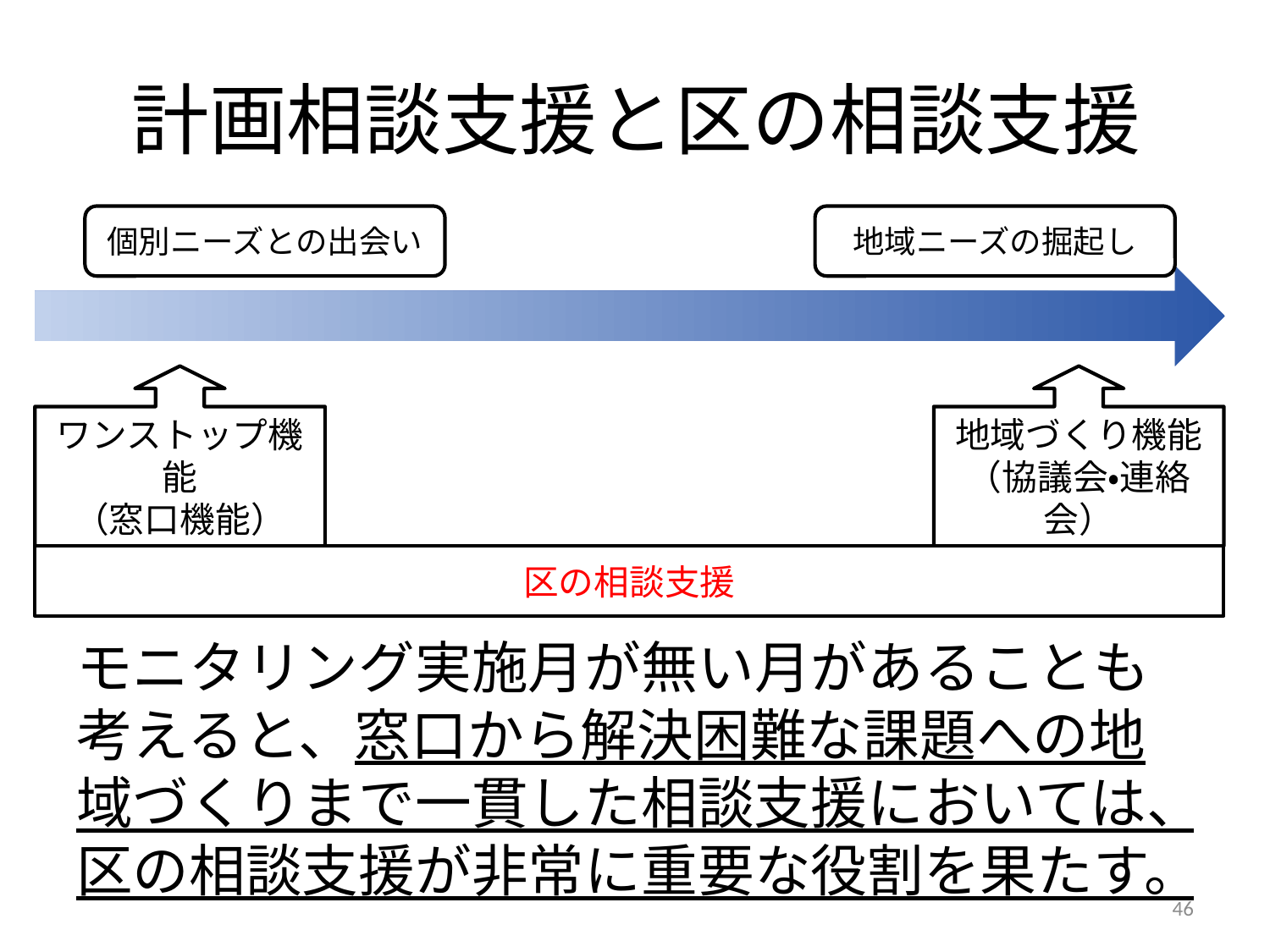

# 計画相談支援と区の相談支援
個別ニーズとの出会い
地域ニーズの掘起し

ワンストップ機能
（窓口機能）
地域づくり機能
（協議会・連絡会）
区の相談支援
モニタリング実施月が無い月があることも考えると、窓口から解決困難な課題への地域づくりまで一貫した相談支援においては、区の相談支援が非常に重要な役割を果たす。
46